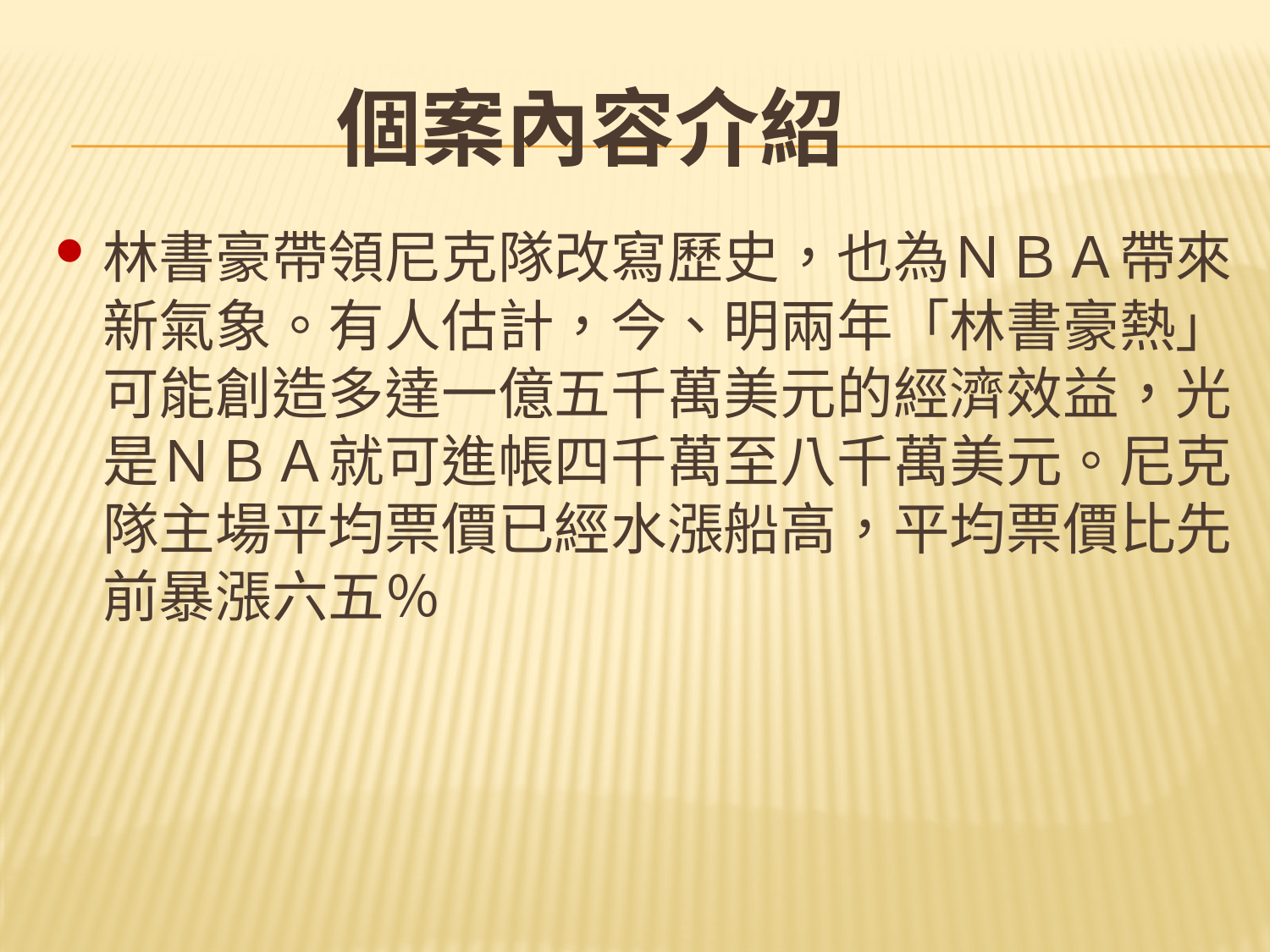

# 個案內容介紹
林書豪帶領尼克隊改寫歷史，也為ＮＢＡ帶來新氣象。有人估計，今、明兩年「林書豪熱」可能創造多達一億五千萬美元的經濟效益，光是ＮＢＡ就可進帳四千萬至八千萬美元。尼克隊主場平均票價已經水漲船高，平均票價比先前暴漲六五％